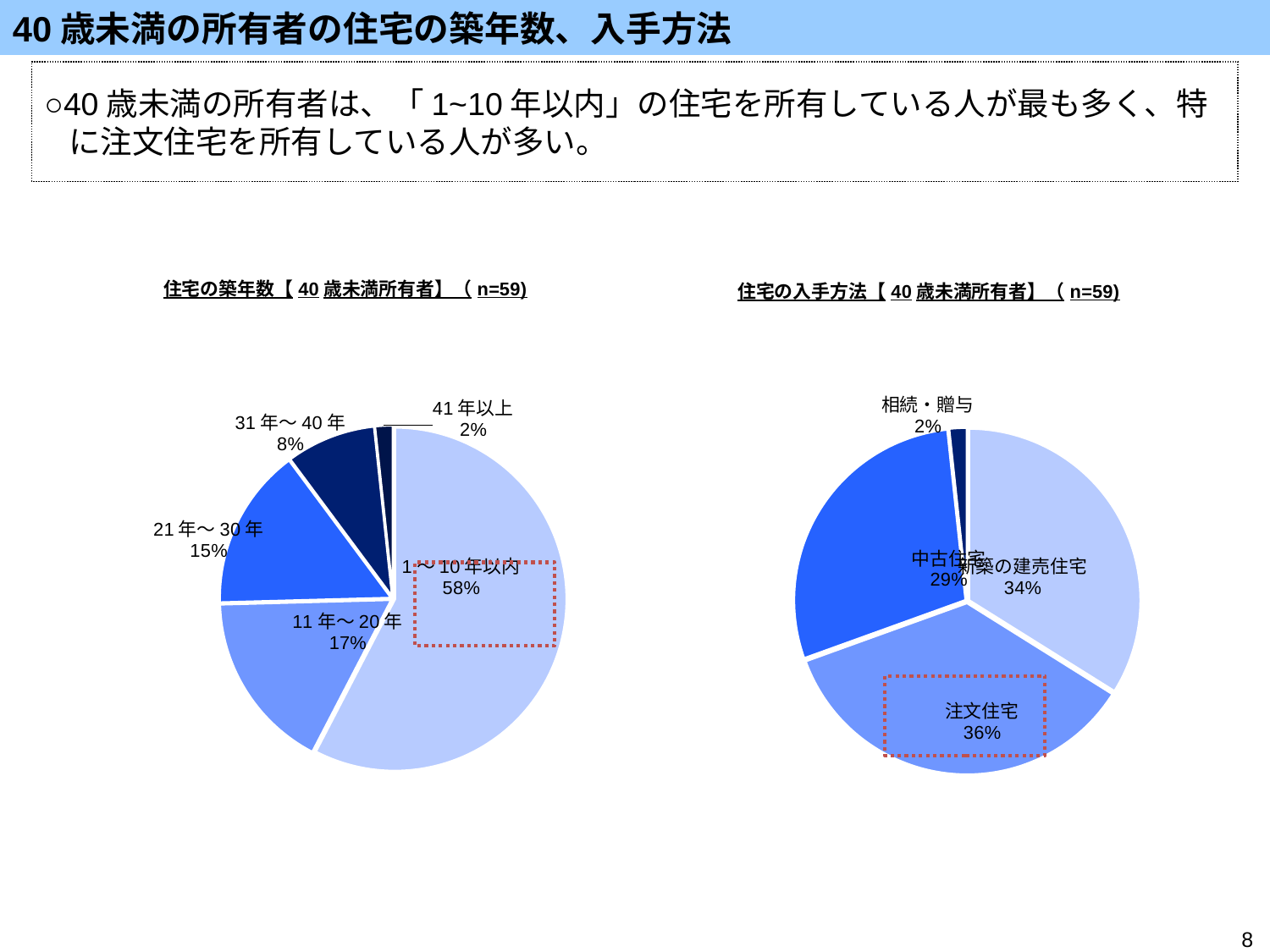

40歳未満の所有者の住宅の築年数、入手方法
○40歳未満の所有者は、「1~10年以内」の住宅を所有している人が最も多く、特に注文住宅を所有している人が多い。

### Chart: 住宅の築年数【40歳未満所有者】（n=59)

| Category |  |
|---|---|
| 1～10年以内 | 0.576271186440678 |
| 11年～20年 | 0.1694915254237288 |
| 21年～30年 | 0.15254237288135594 |
| 31年～40年 | 0.0847457627118644 |
| 41年以上 | 0.01694915254237288 |

### Chart: 住宅の入手方法【40歳未満所有者】（n=59)

| Category |  |
|---|---|
| 新築の建売住宅 | 0.3389830508474576 |
| 注文住宅 | 0.3559322033898305 |
| 中古住宅 | 0.288135593220339 |
| 相続・贈与 | 0.01694915254237288 |

8